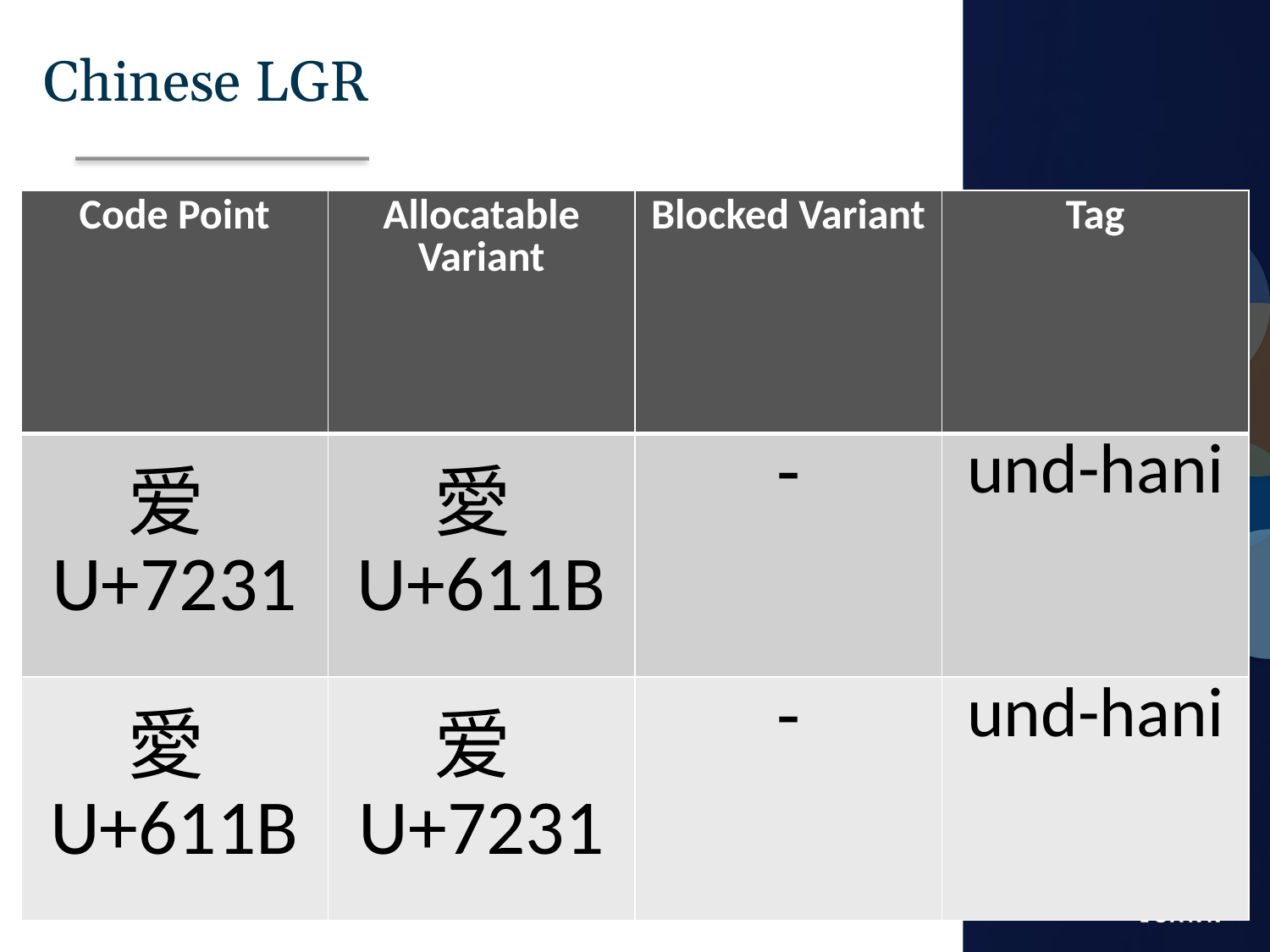

Chinese LGR
| Code Point | Allocatable Variant | Blocked Variant | Tag |
| --- | --- | --- | --- |
| 爱 U+7231 | 愛 U+611B | - | und-hani |
| 愛 U+611B | 爱 U+7231 | - | und-hani |